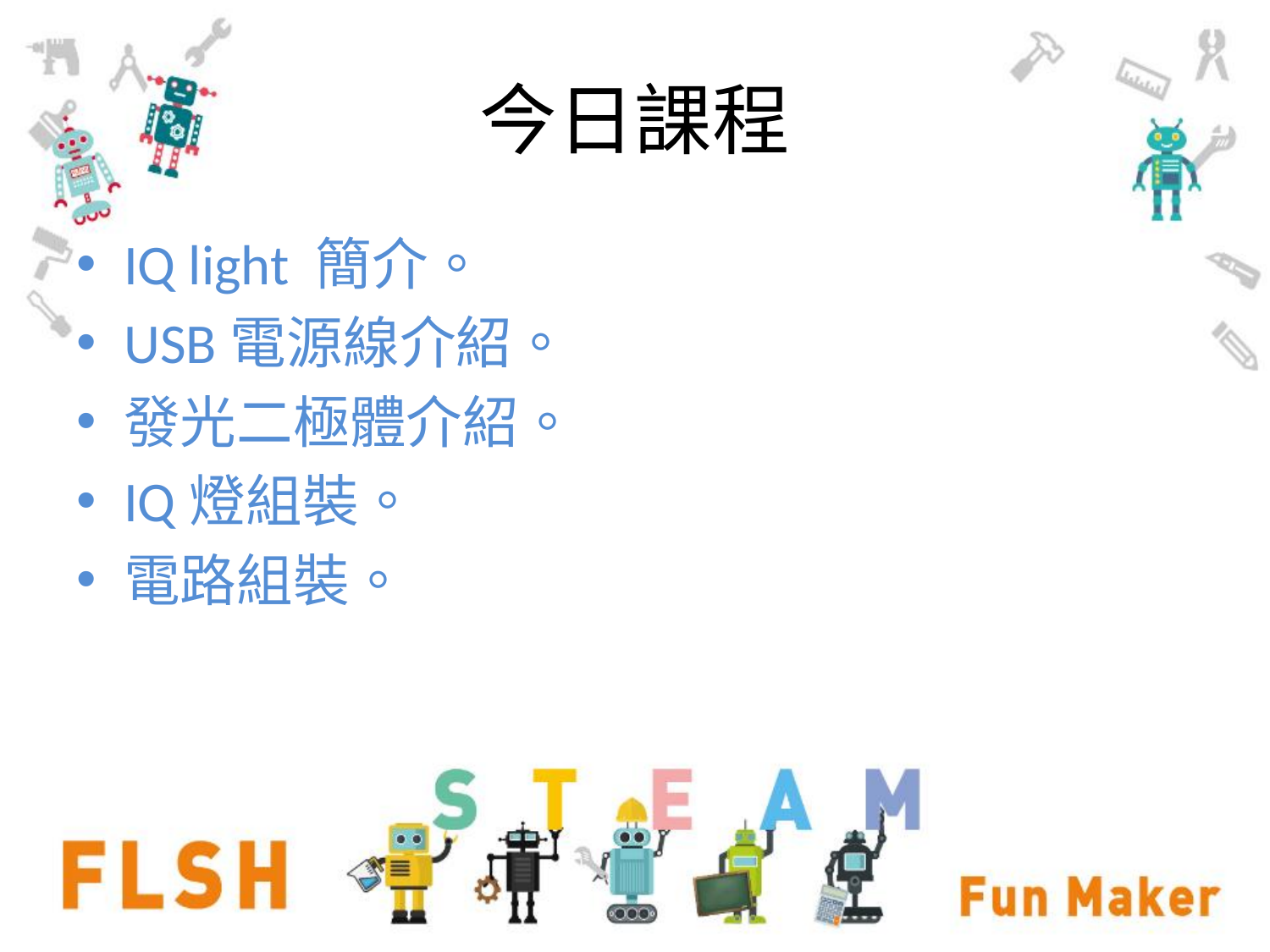

# 今日課程
IQ light 簡介。
USB電源線介紹。
發光二極體介紹。
IQ燈組裝。
電路組裝。